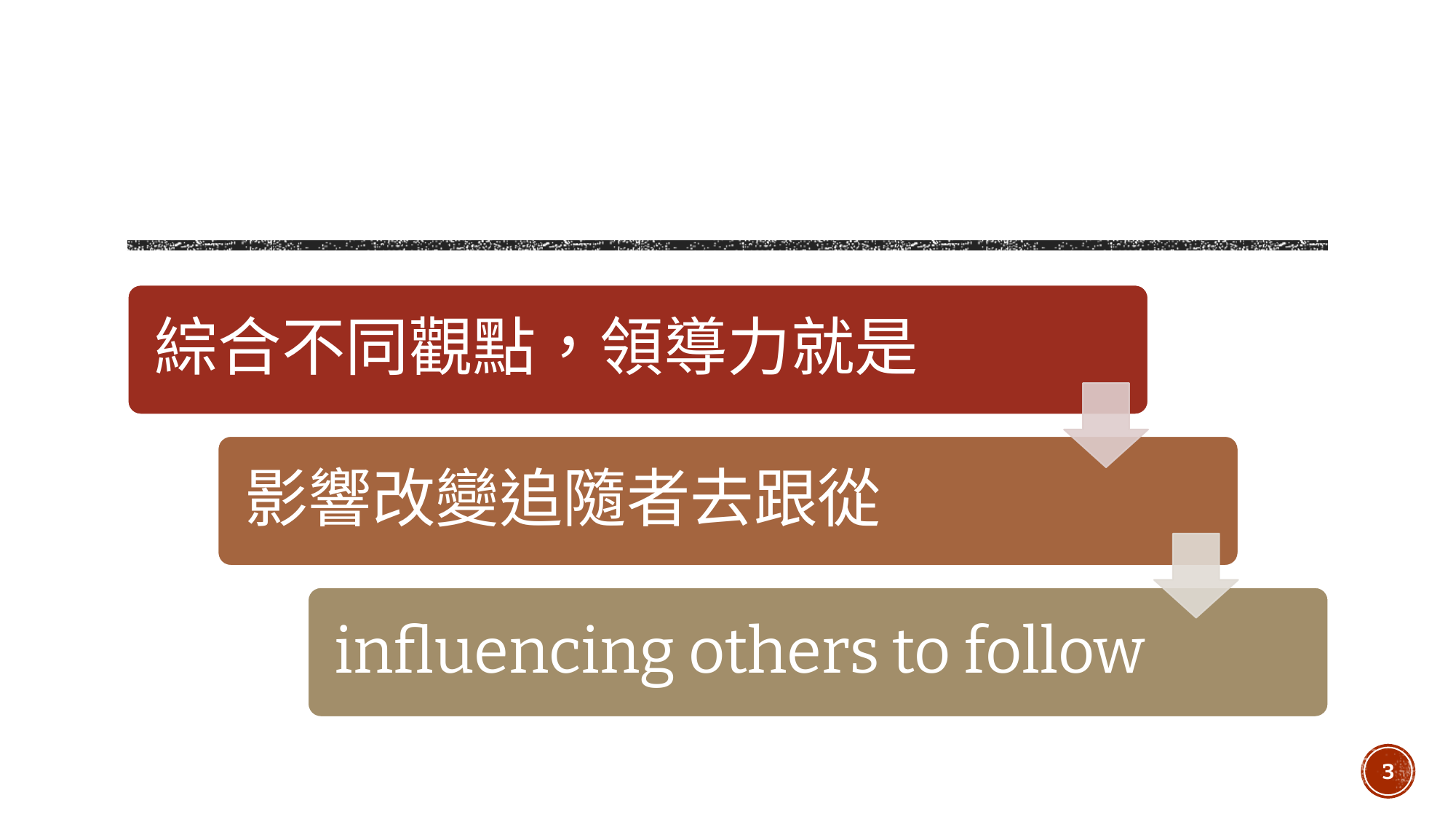

綜合不同觀點，領導力就是
影響改變追隨者去跟從
influencing others to follow

3